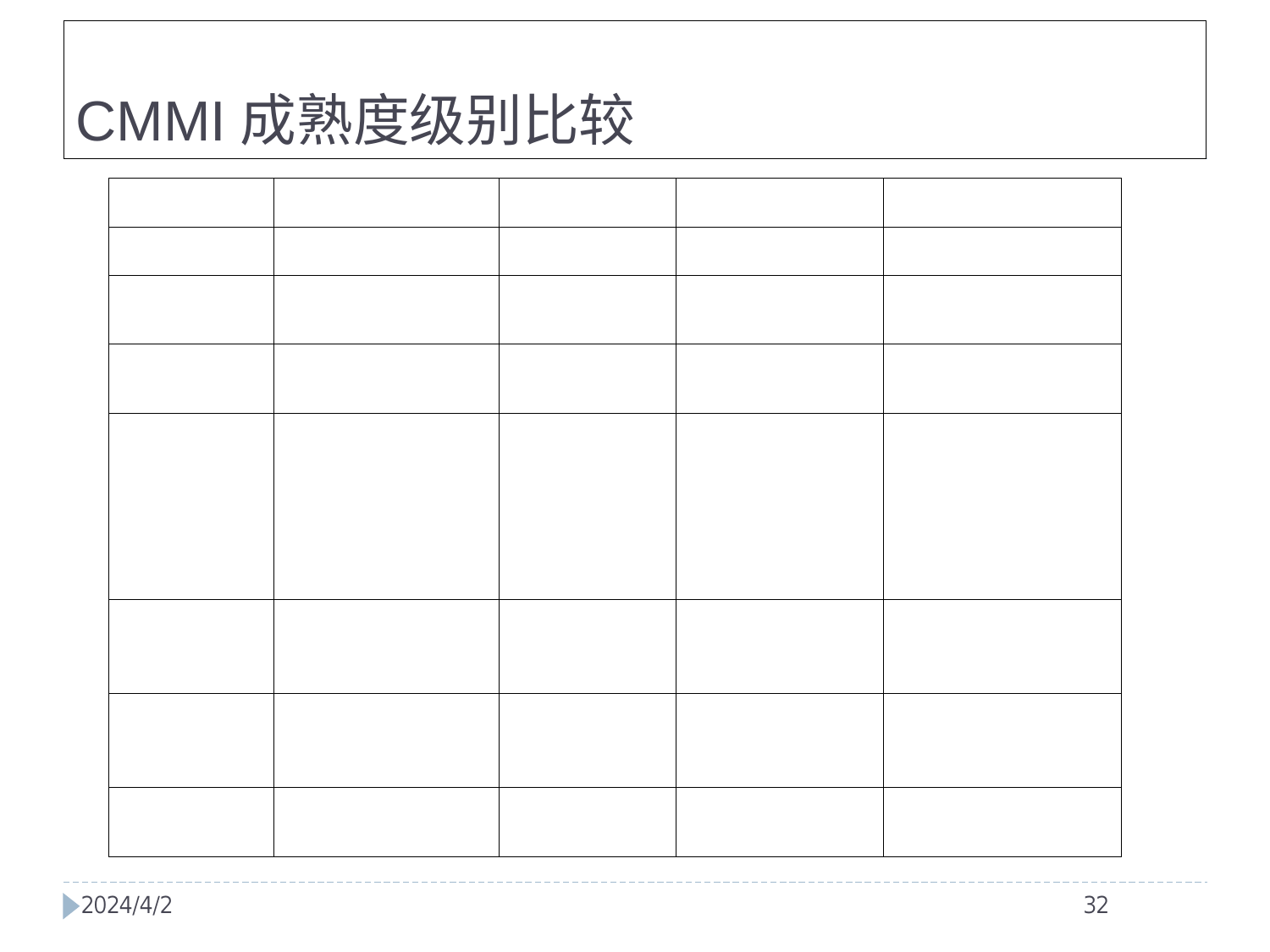

CMMI成熟度级别比较
|  |  |  |  |  |
| --- | --- | --- | --- | --- |
|  |  |  |  |  |
|  |  |  |  |  |
|  |  |  |  |  |
|  |  |  |  |  |
|  |  |  |  |  |
|  |  |  |  |  |
|  |  |  |  |  |
2024/4/2
32